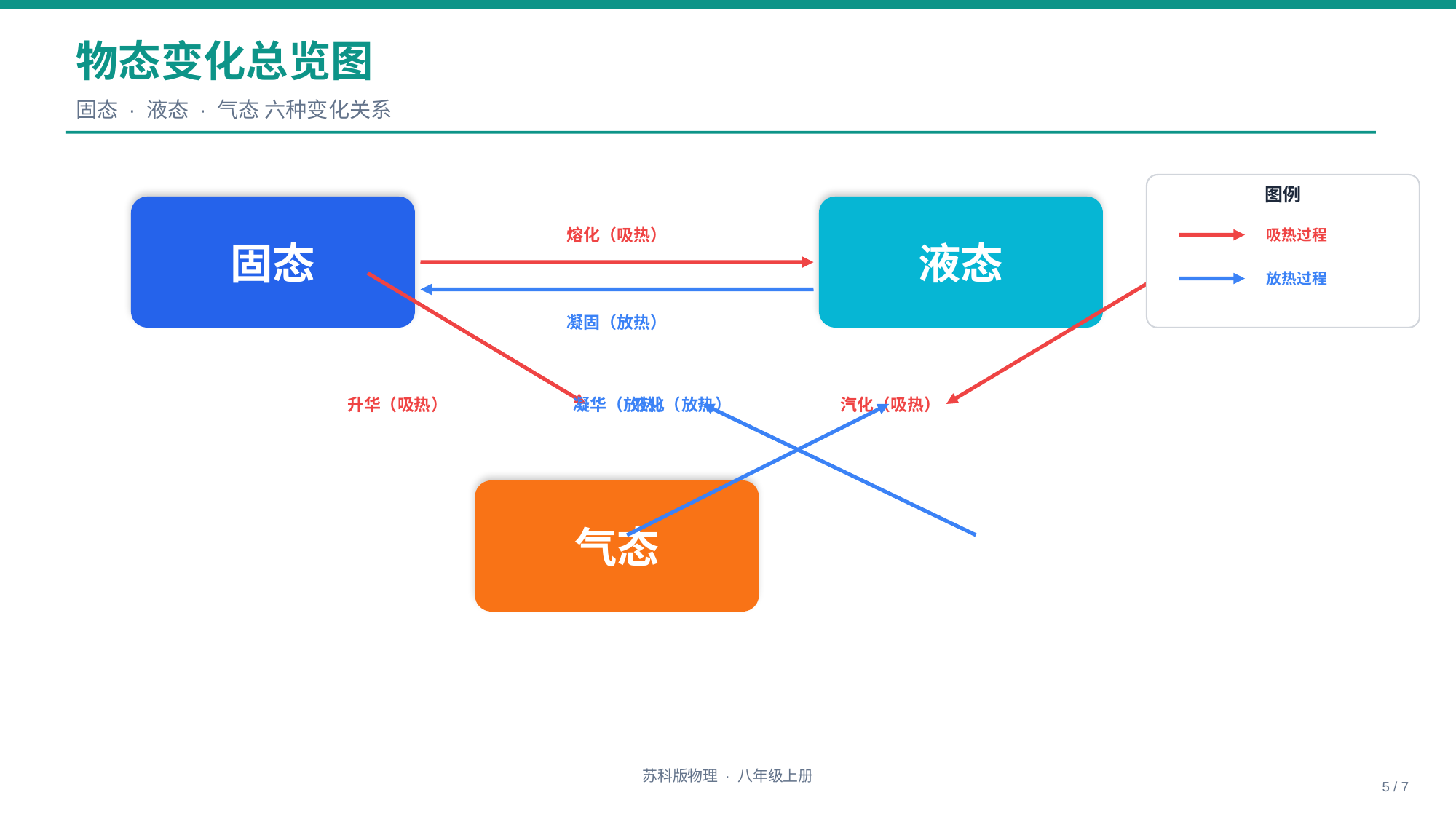

物态变化总览图
固态 · 液态 · 气态 六种变化关系

图例

固态

液态
熔化（吸热）
吸热过程

放热过程

凝固（放热）

升华（吸热）
液化（放热）
凝华（放热）
汽化（吸热）

气态
苏科版物理 · 八年级上册
5 / 7